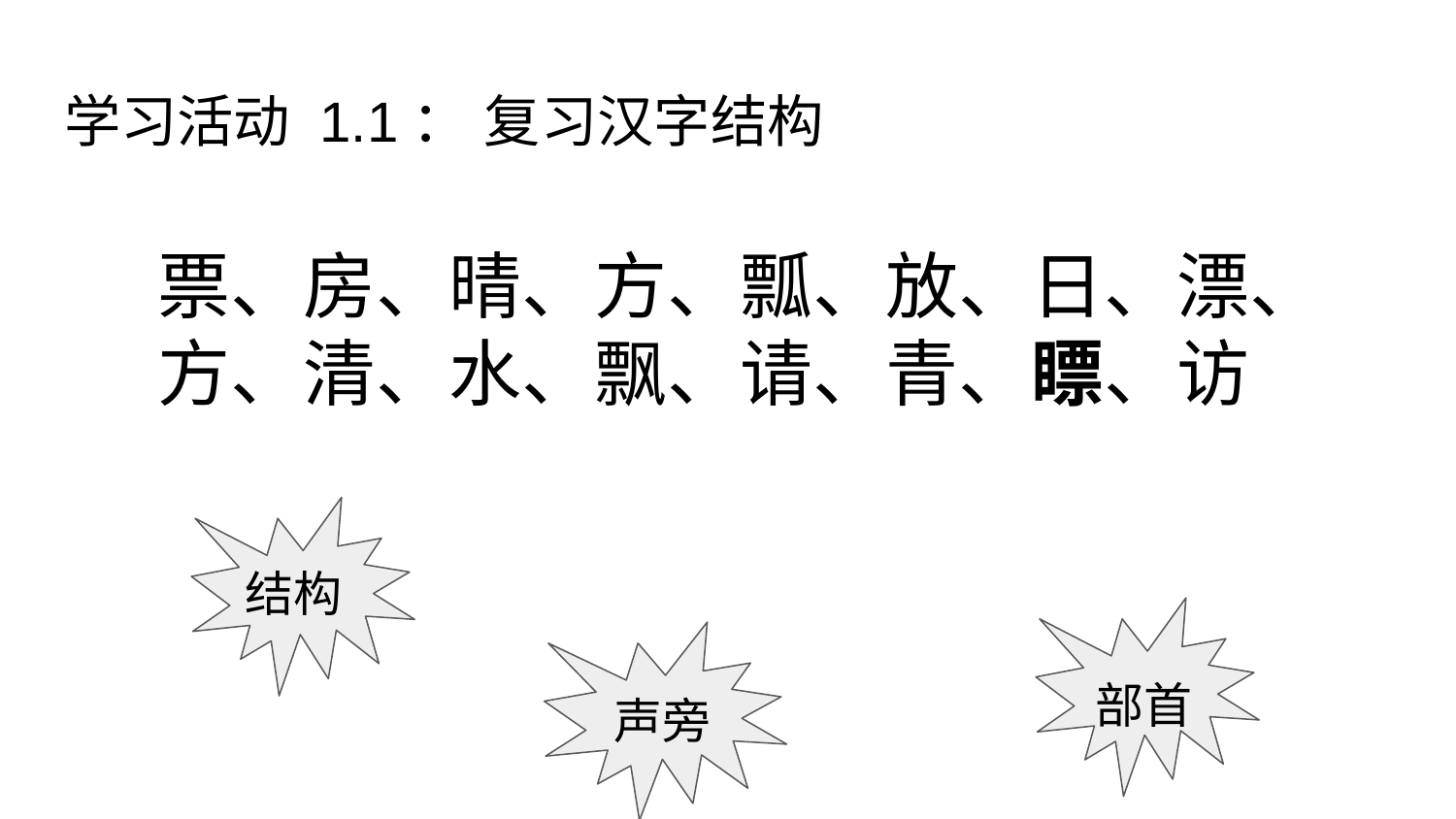

# 学习活动 1.1： 复习汉字结构
票、房、晴、方、瓢、放、日、漂、方、清、水、飘、请、青、瞟、访

结构

部首
声旁